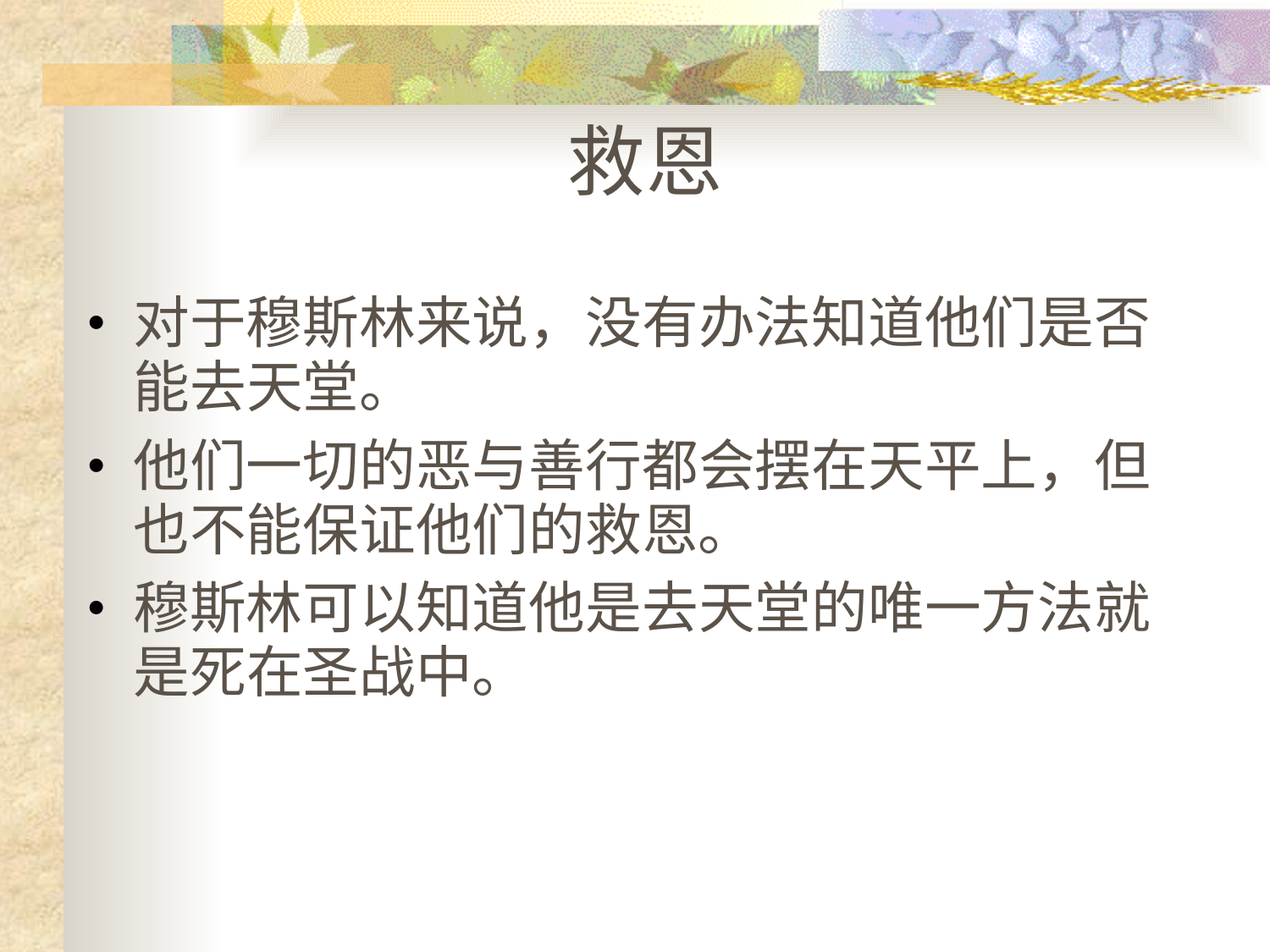

救恩
对于穆斯林来说，没有办法知道他们是否能去天堂。
他们一切的恶与善行都会摆在天平上，但也不能保证他们的救恩。
穆斯林可以知道他是去天堂的唯一方法就是死在圣战中。